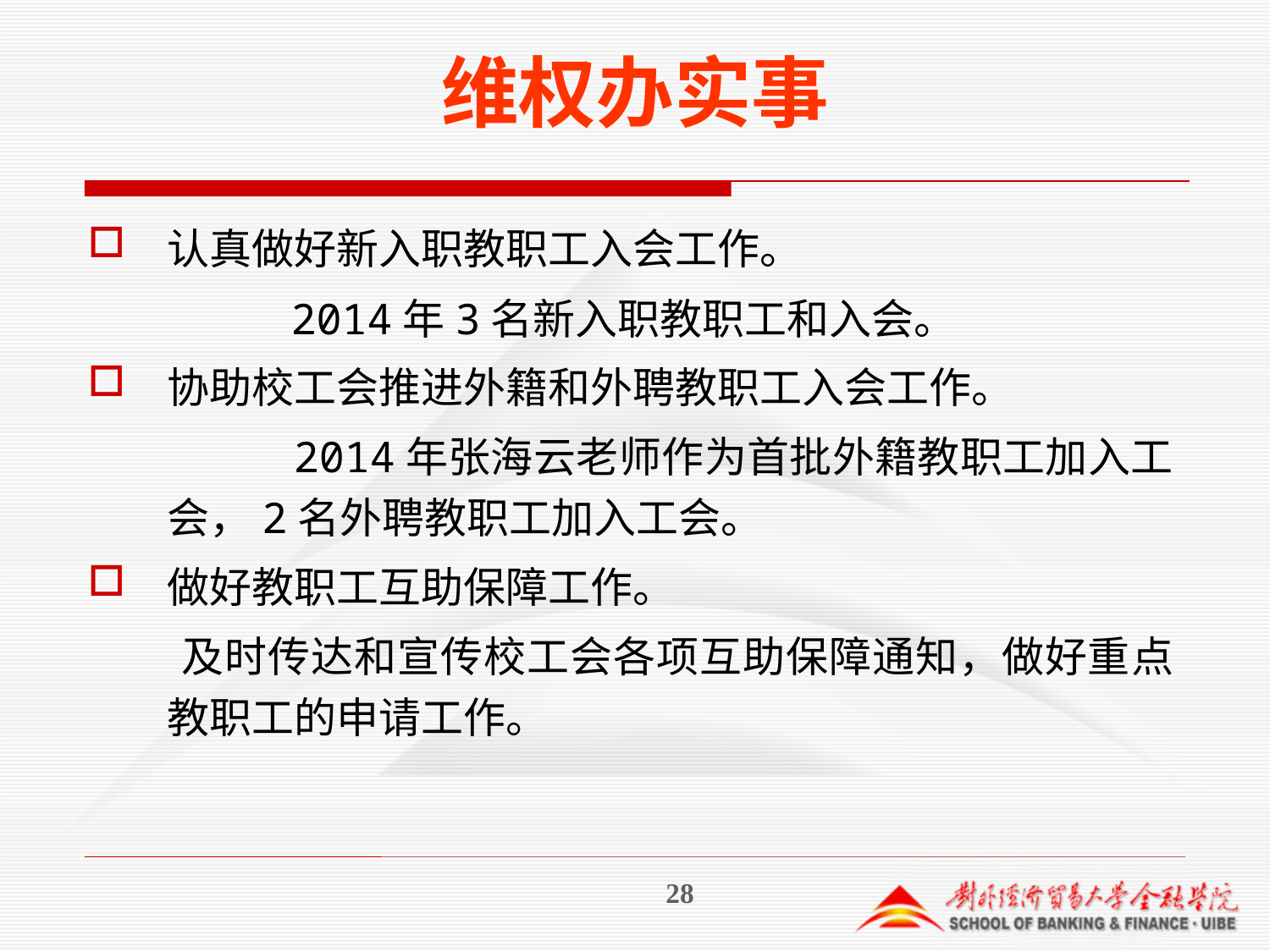

# 维权办实事
认真做好新入职教职工入会工作。
        2014年3名新入职教职工和入会。
协助校工会推进外籍和外聘教职工入会工作。
        2014年张海云老师作为首批外籍教职工加入工会，2名外聘教职工加入工会。
做好教职工互助保障工作。
        及时传达和宣传校工会各项互助保障通知，做好重点教职工的申请工作。